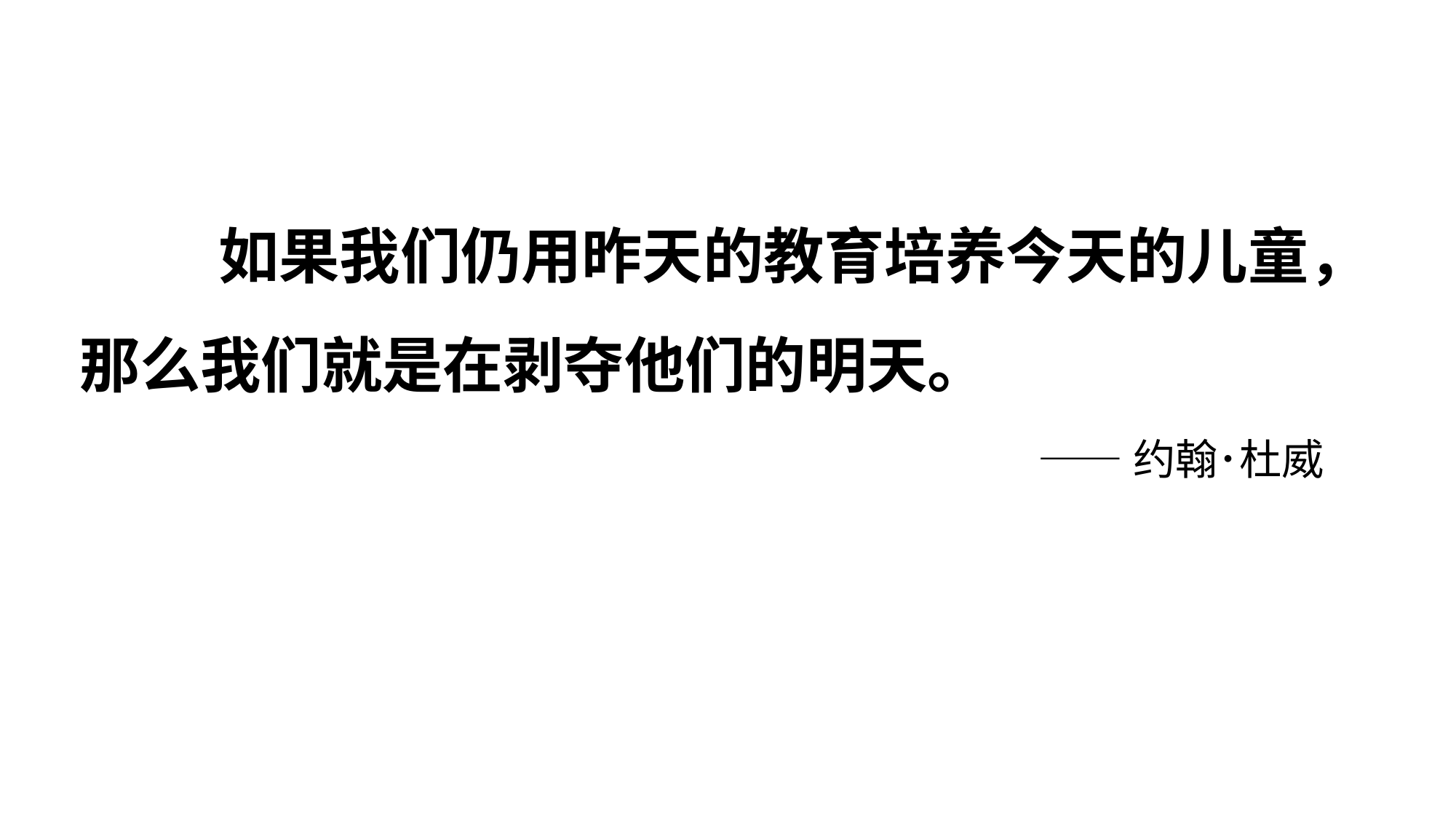

如果我们仍用昨天的教育培养今天的儿童，那么我们就是在剥夺他们的明天。

                                                                                                                                                           ——约翰･杜威